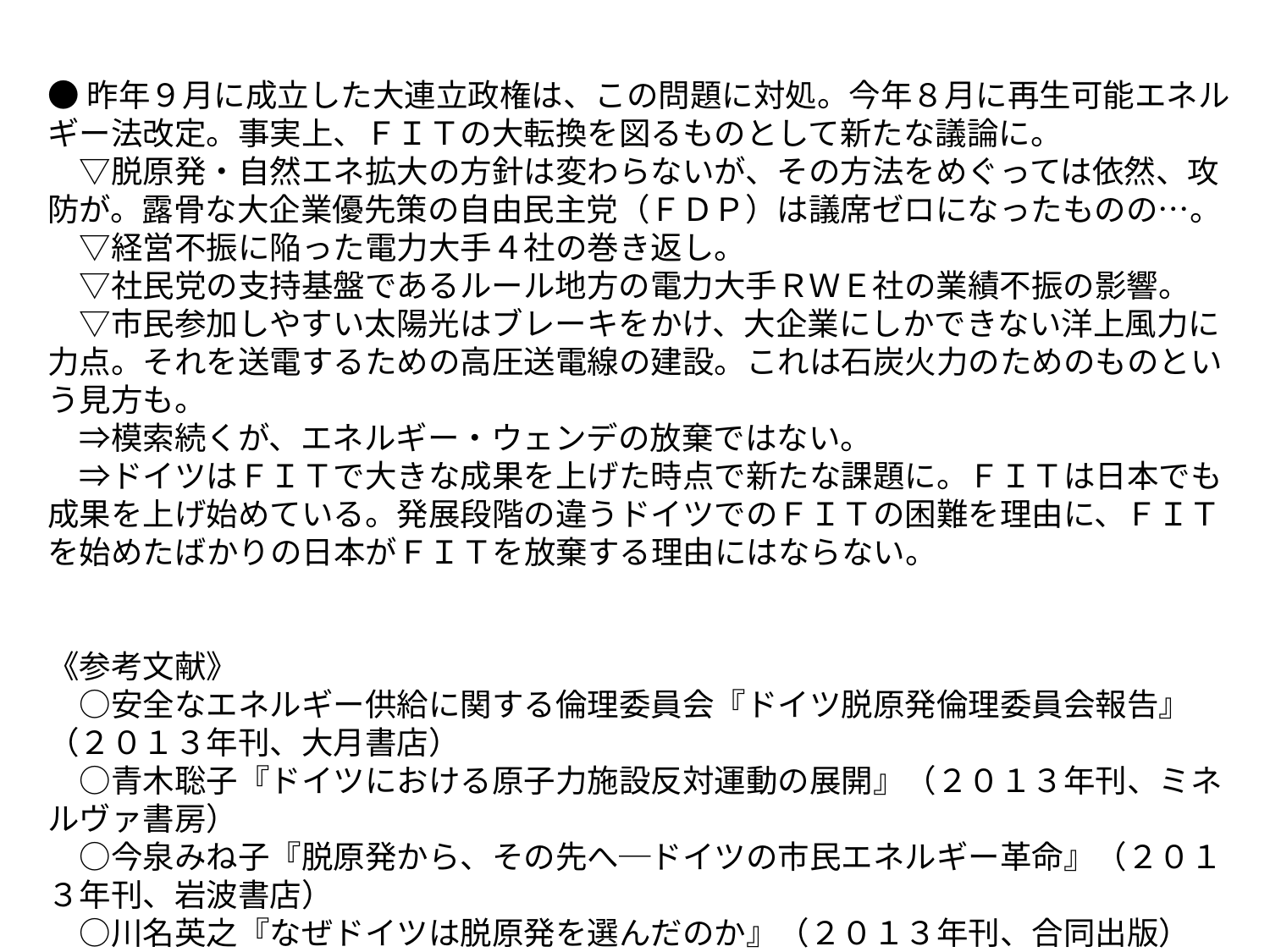

●昨年９月に成立した大連立政権は、この問題に対処。今年８月に再生可能エネルギー法改定。事実上、ＦＩＴの大転換を図るものとして新たな議論に。
　▽脱原発・自然エネ拡大の方針は変わらないが、その方法をめぐっては依然、攻防が。露骨な大企業優先策の自由民主党（ＦＤＰ）は議席ゼロになったものの…。
　▽経営不振に陥った電力大手４社の巻き返し。
　▽社民党の支持基盤であるルール地方の電力大手ＲＷＥ社の業績不振の影響。
　▽市民参加しやすい太陽光はブレーキをかけ、大企業にしかできない洋上風力に力点。それを送電するための高圧送電線の建設。これは石炭火力のためのものという見方も。
　⇒模索続くが、エネルギー・ウェンデの放棄ではない。
　⇒ドイツはＦＩＴで大きな成果を上げた時点で新たな課題に。ＦＩＴは日本でも成果を上げ始めている。発展段階の違うドイツでのＦＩＴの困難を理由に、ＦＩＴを始めたばかりの日本がＦＩＴを放棄する理由にはならない。

《参考文献》
　○安全なエネルギー供給に関する倫理委員会『ドイツ脱原発倫理委員会報告』（２０１３年刊、大月書店）
　○青木聡子『ドイツにおける原子力施設反対運動の展開』（２０１３年刊、ミネルヴァ書房）
　○今泉みね子『脱原発から、その先へ─ドイツの市民エネルギー革命』（２０１３年刊、岩波書店）
　○川名英之『なぜドイツは脱原発を選んだのか』（２０１３年刊、合同出版）